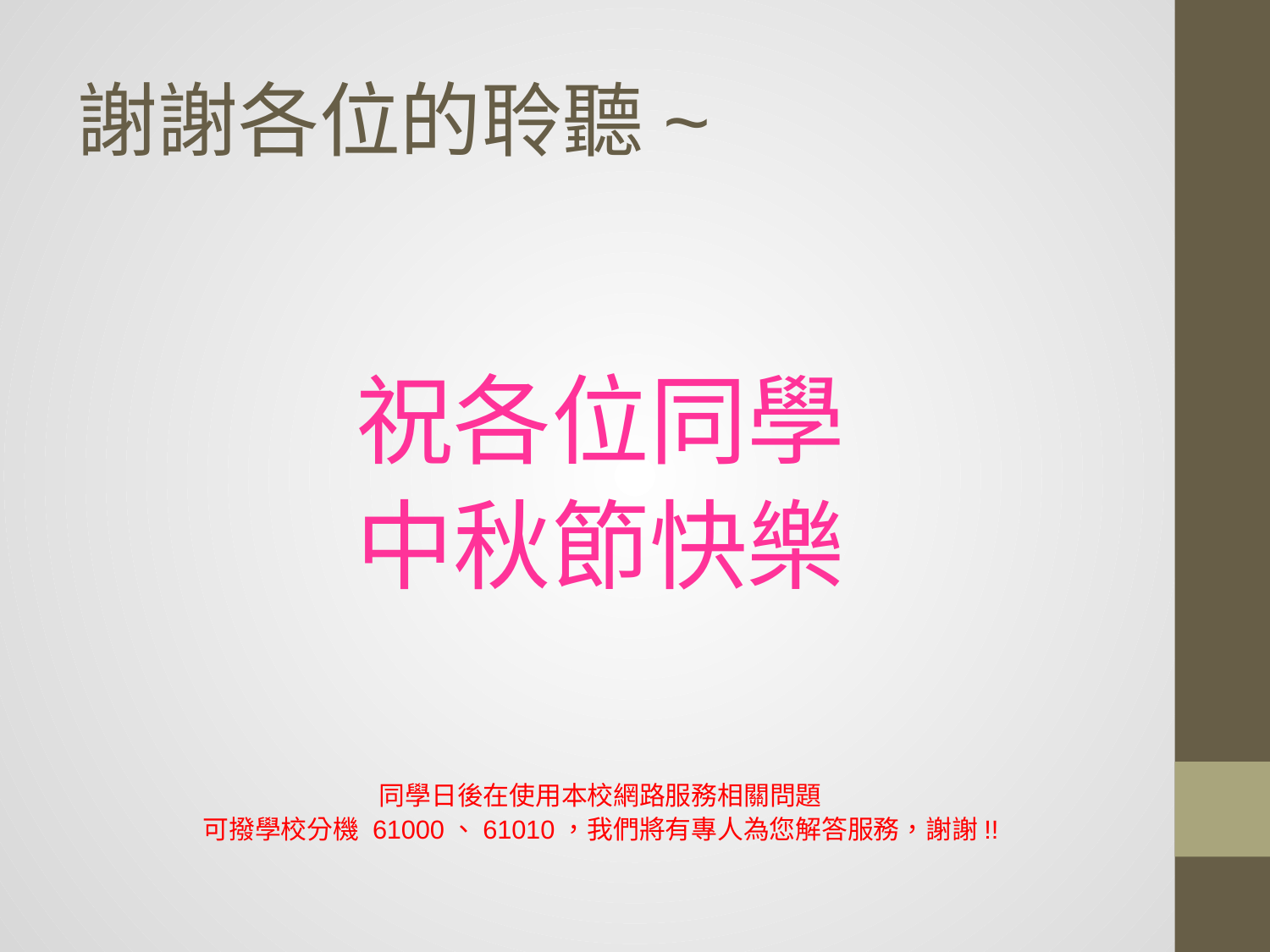

# 謝謝各位的聆聽~

祝各位同學
中秋節快樂

同學日後在使用本校網路服務相關問題
可撥學校分機 61000、61010，我們將有專人為您解答服務，謝謝!!